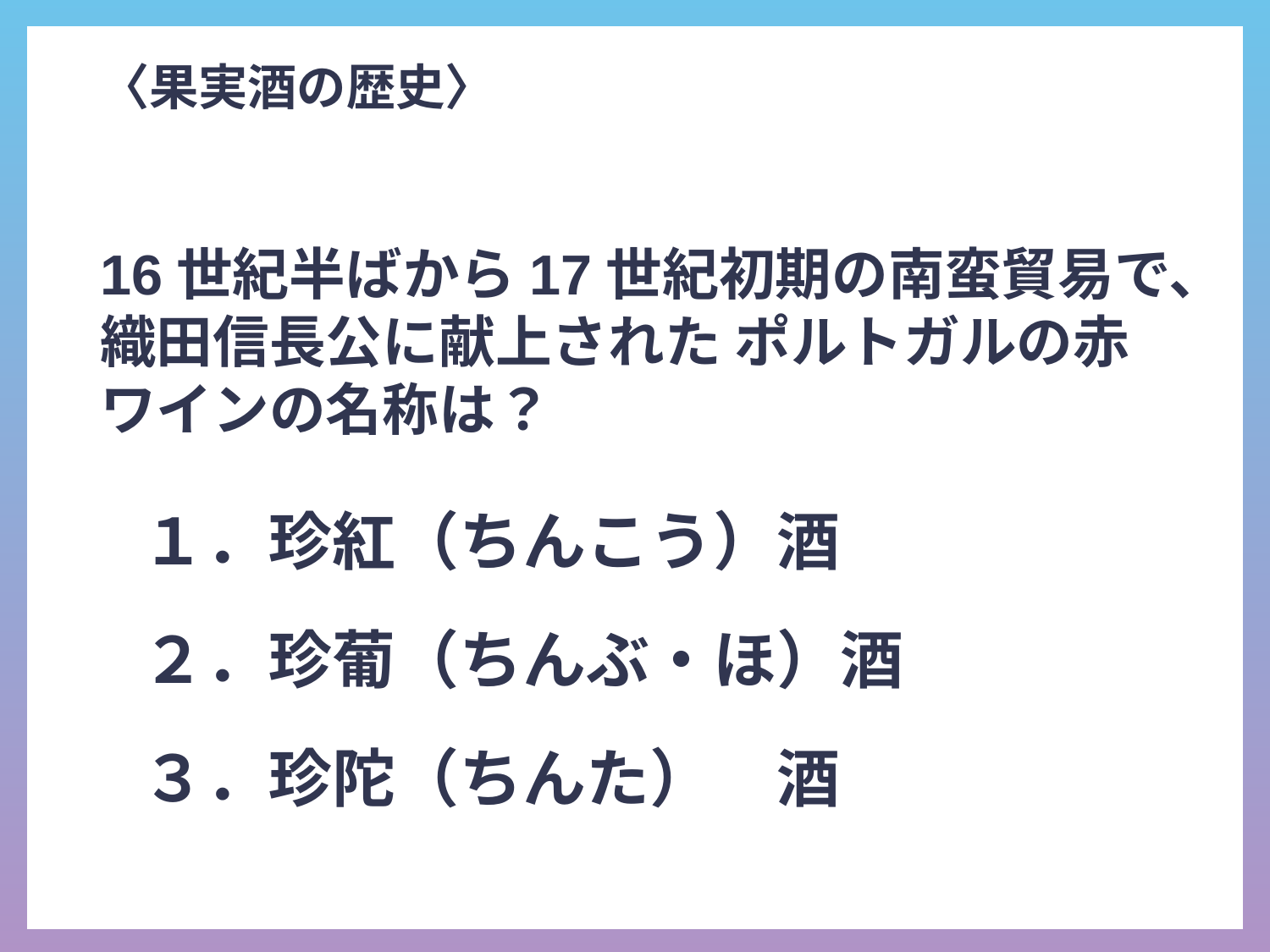

# 〈果実酒の歴史〉
16世紀半ばから17世紀初期の南蛮貿易で、織田信長公に献上された ポルトガルの赤ワインの名称は？
　　　１．珍紅（ちんこう）酒

　　　２．珍葡（ちんぶ・ほ）酒

　　　３．珍陀（ちんた）　酒